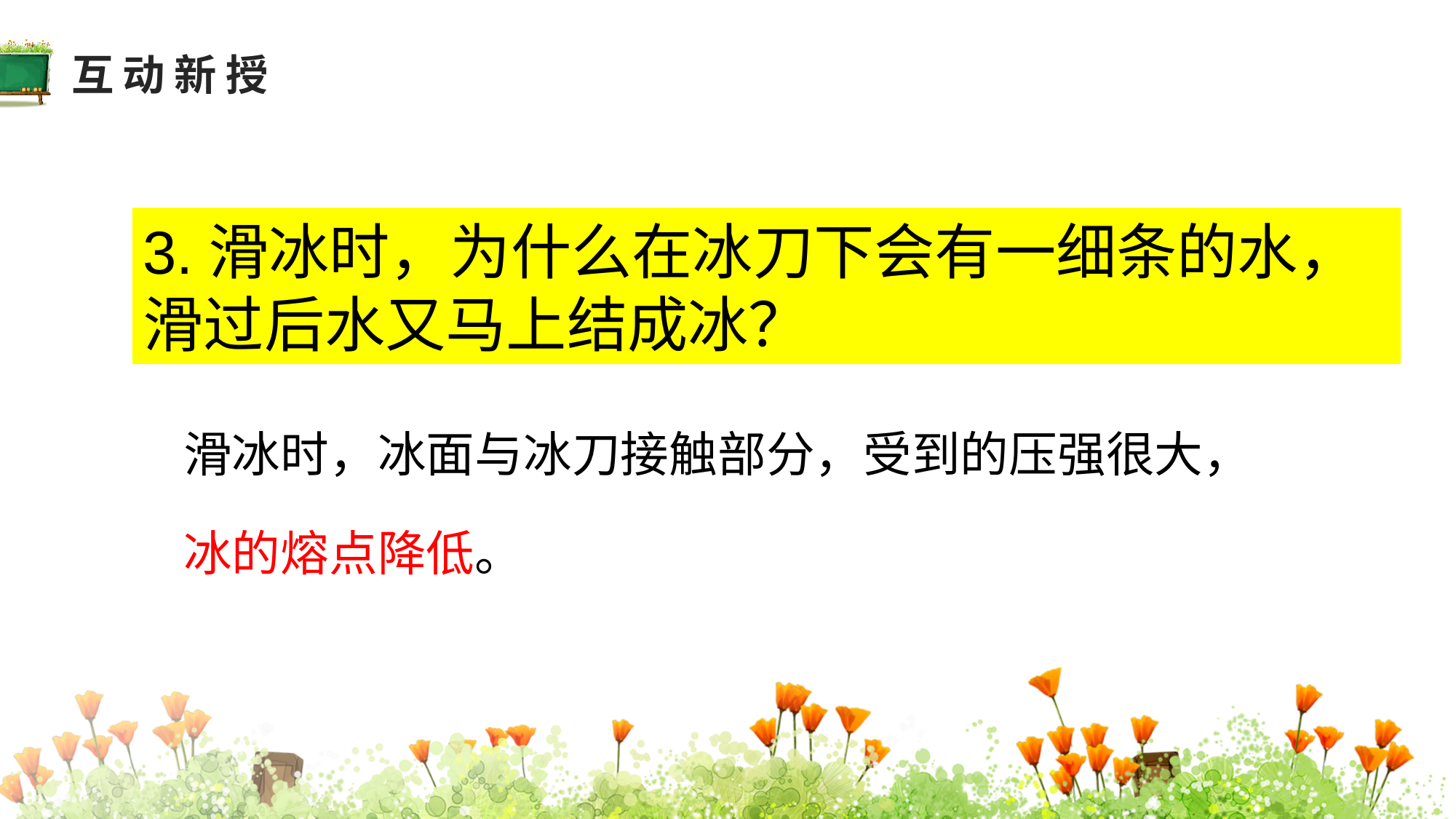

互动新授
3.滑冰时，为什么在冰刀下会有一细条的水，滑过后水又马上结成冰？
滑冰时，冰面与冰刀接触部分，受到的压强很大，冰的熔点降低。